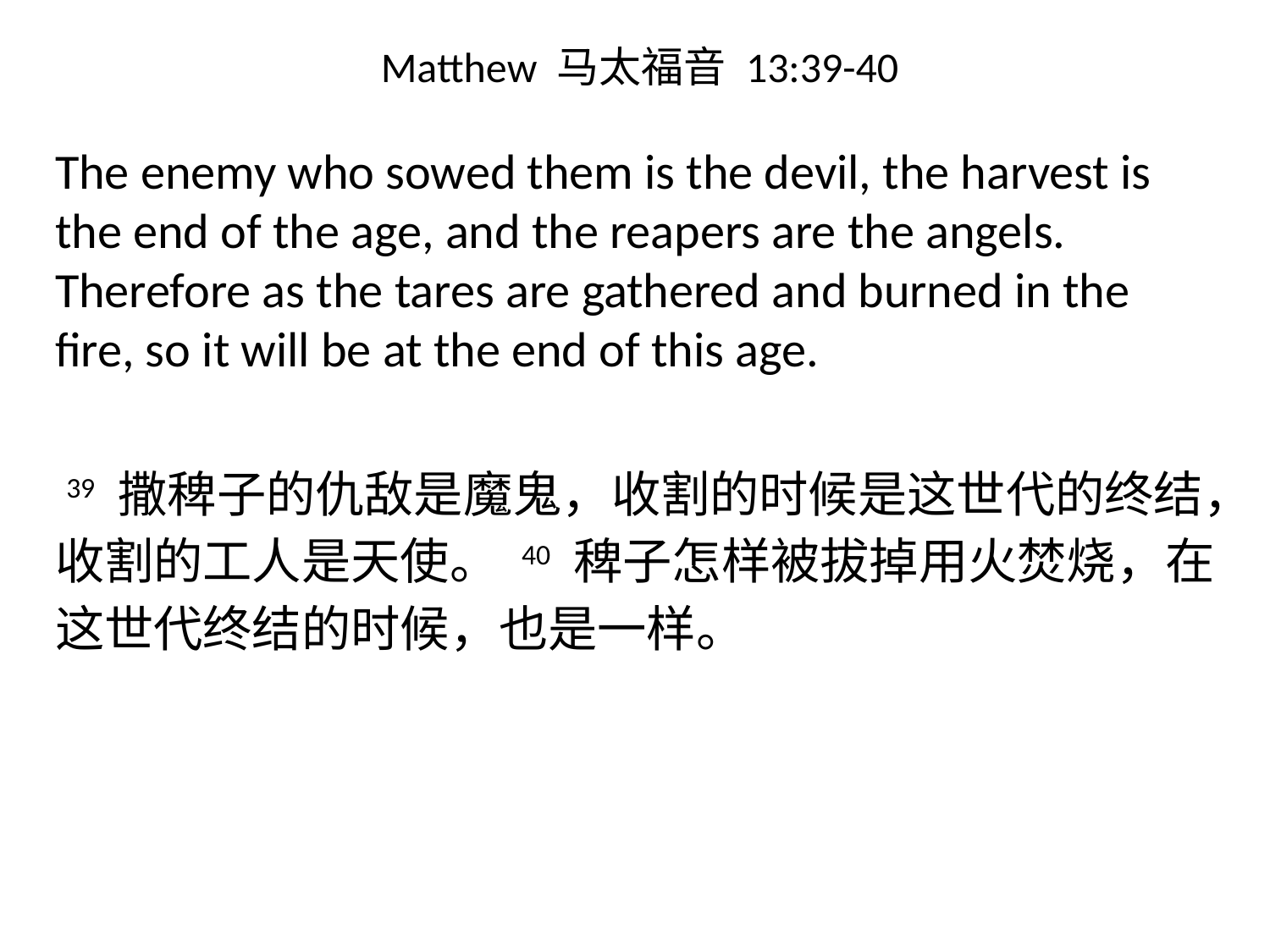

# Matthew 马太福音 13:39-40
The enemy who sowed them is the devil, the harvest is the end of the age, and the reapers are the angels. Therefore as the tares are gathered and burned in the fire, so it will be at the end of this age.

 39 撒稗子的仇敌是魔鬼，收割的时候是这世代的终结，收割的工人是天使。 40 稗子怎样被拔掉用火焚烧，在这世代终结的时候，也是一样。